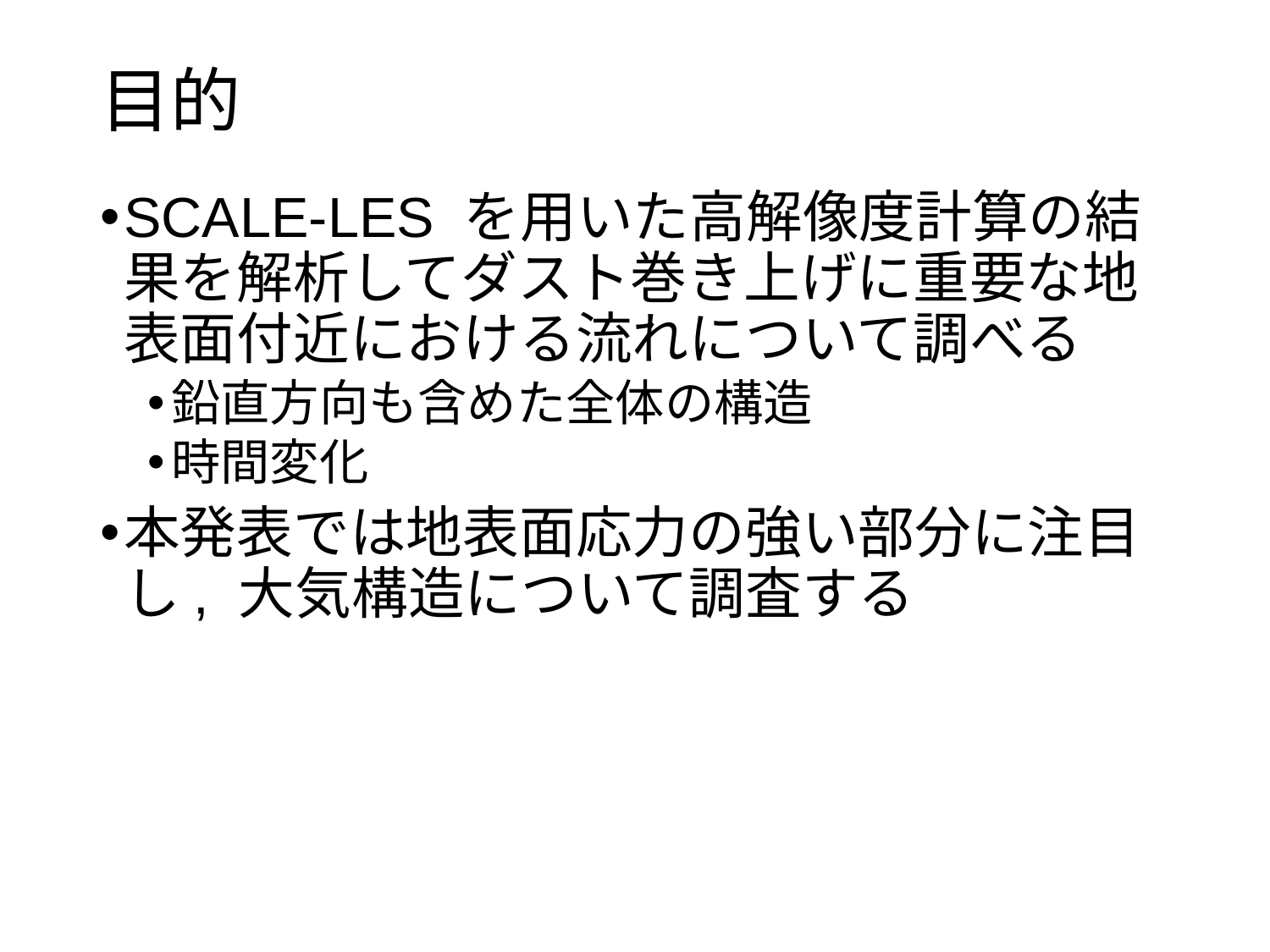

# 目的
SCALE-LES を用いた高解像度計算の結果を解析してダスト巻き上げに重要な地表面付近における流れについて調べる
鉛直方向も含めた全体の構造
時間変化
本発表では地表面応力の強い部分に注目し, 大気構造について調査する